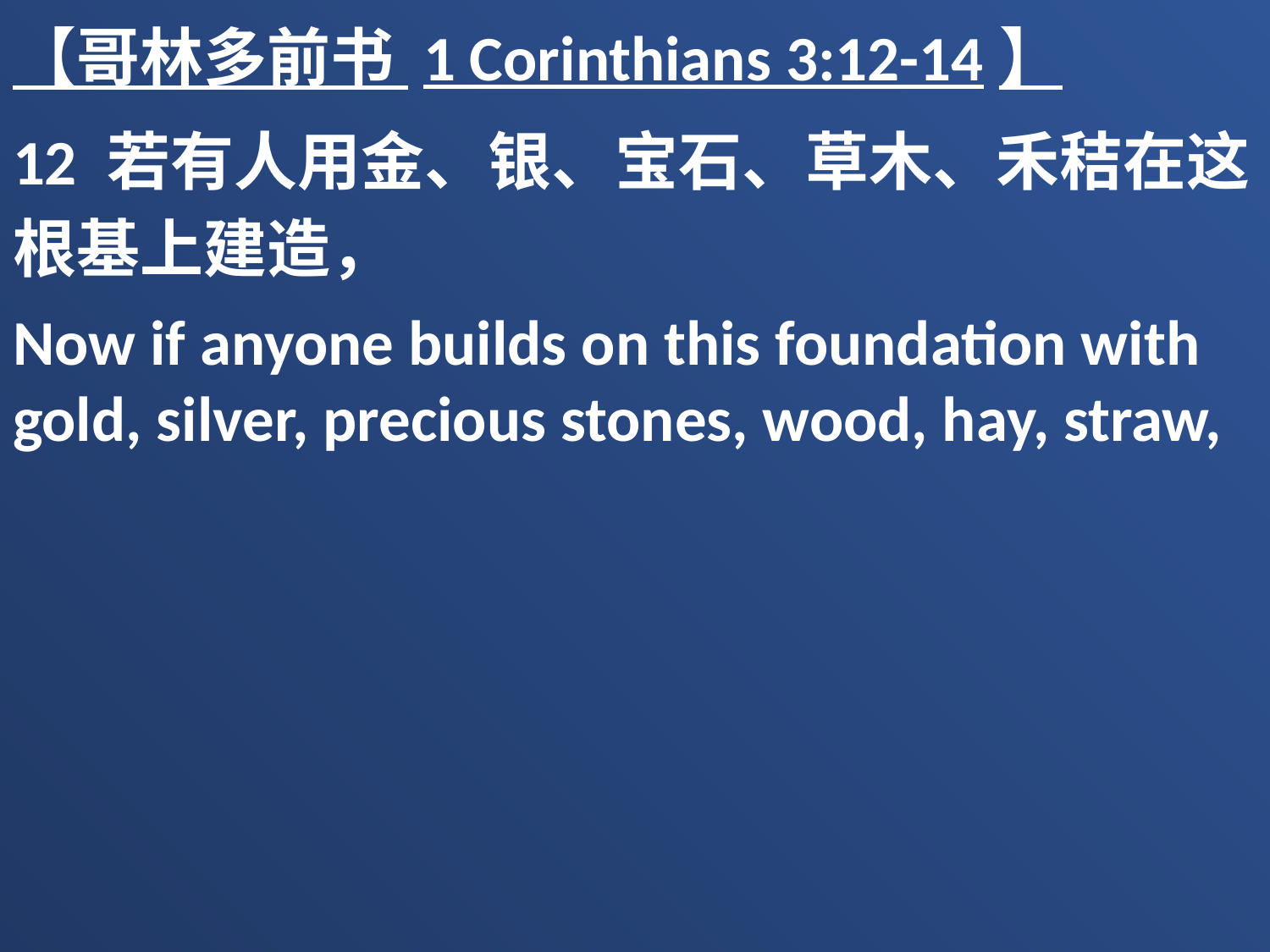

【哥林多前书 1 Corinthians 3:12-14】
12 若有人用金、银、宝石、草木、禾秸在这根基上建造，
Now if anyone builds on this foundation with gold, silver, precious stones, wood, hay, straw,